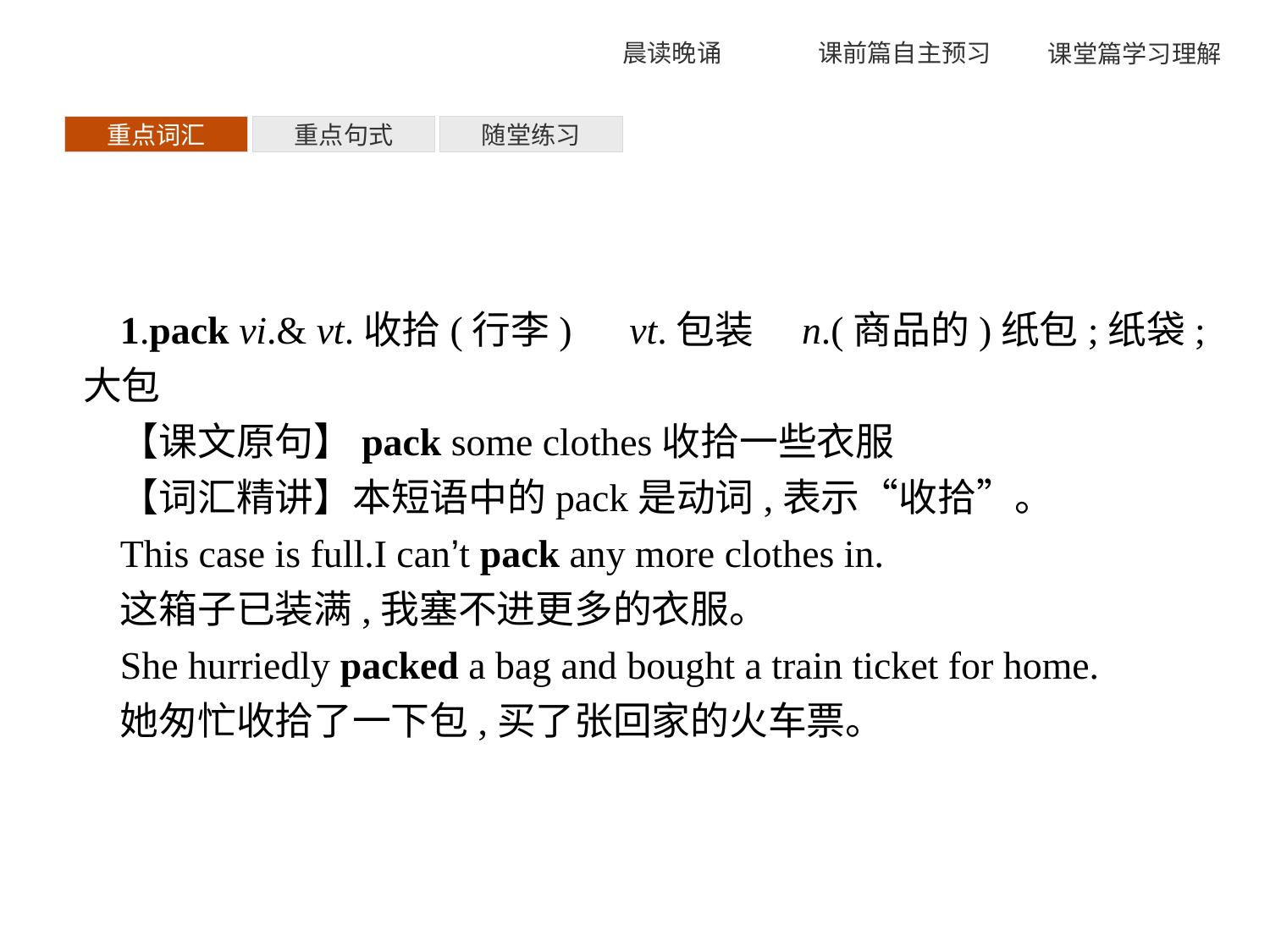

重点词汇
重点句式
随堂练习
1.pack vi.& vt.收拾(行李)　vt.包装　n.(商品的)纸包;纸袋;大包
【课文原句】pack some clothes收拾一些衣服
【词汇精讲】本短语中的pack是动词,表示“收拾”。
This case is full.I can’t pack any more clothes in.
这箱子已装满,我塞不进更多的衣服。
She hurriedly packed a bag and bought a train ticket for home.
她匆忙收拾了一下包,买了张回家的火车票。